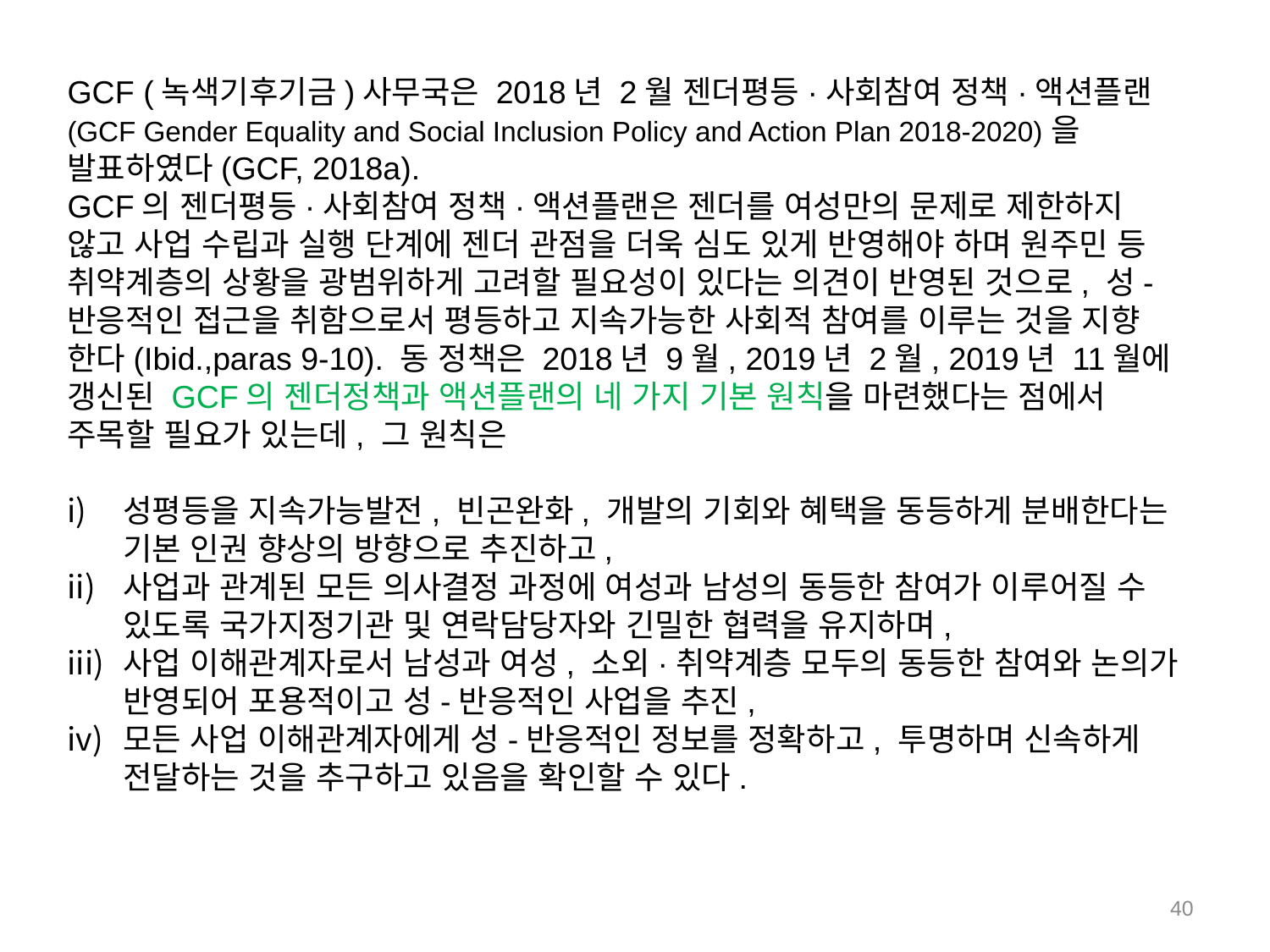

GCF (녹색기후기금)사무국은 2018년 2월 젠더평등·사회참여 정책·액션플랜(GCF Gender Equality and Social Inclusion Policy and Action Plan 2018-2020)을 발표하였다(GCF, 2018a).
GCF의 젠더평등·사회참여 정책·액션플랜은 젠더를 여성만의 문제로 제한하지 않고 사업 수립과 실행 단계에 젠더 관점을 더욱 심도 있게 반영해야 하며 원주민 등 취약계층의 상황을 광범위하게 고려할 필요성이 있다는 의견이 반영된 것으로, 성-반응적인 접근을 취함으로서 평등하고 지속가능한 사회적 참여를 이루는 것을 지향 한다(Ibid.,paras 9-10). 동 정책은 2018년 9월, 2019년 2월, 2019년 11월에 갱신된 GCF의 젠더정책과 액션플랜의 네 가지 기본 원칙을 마련했다는 점에서 주목할 필요가 있는데, 그 원칙은

성평등을 지속가능발전, 빈곤완화, 개발의 기회와 혜택을 동등하게 분배한다는 기본 인권 향상의 방향으로 추진하고,
사업과 관계된 모든 의사결정 과정에 여성과 남성의 동등한 참여가 이루어질 수 있도록 국가지정기관 및 연락담당자와 긴밀한 협력을 유지하며,
사업 이해관계자로서 남성과 여성, 소외·취약계층 모두의 동등한 참여와 논의가 반영되어 포용적이고 성-반응적인 사업을 추진,
모든 사업 이해관계자에게 성-반응적인 정보를 정확하고, 투명하며 신속하게 전달하는 것을 추구하고 있음을 확인할 수 있다.
40